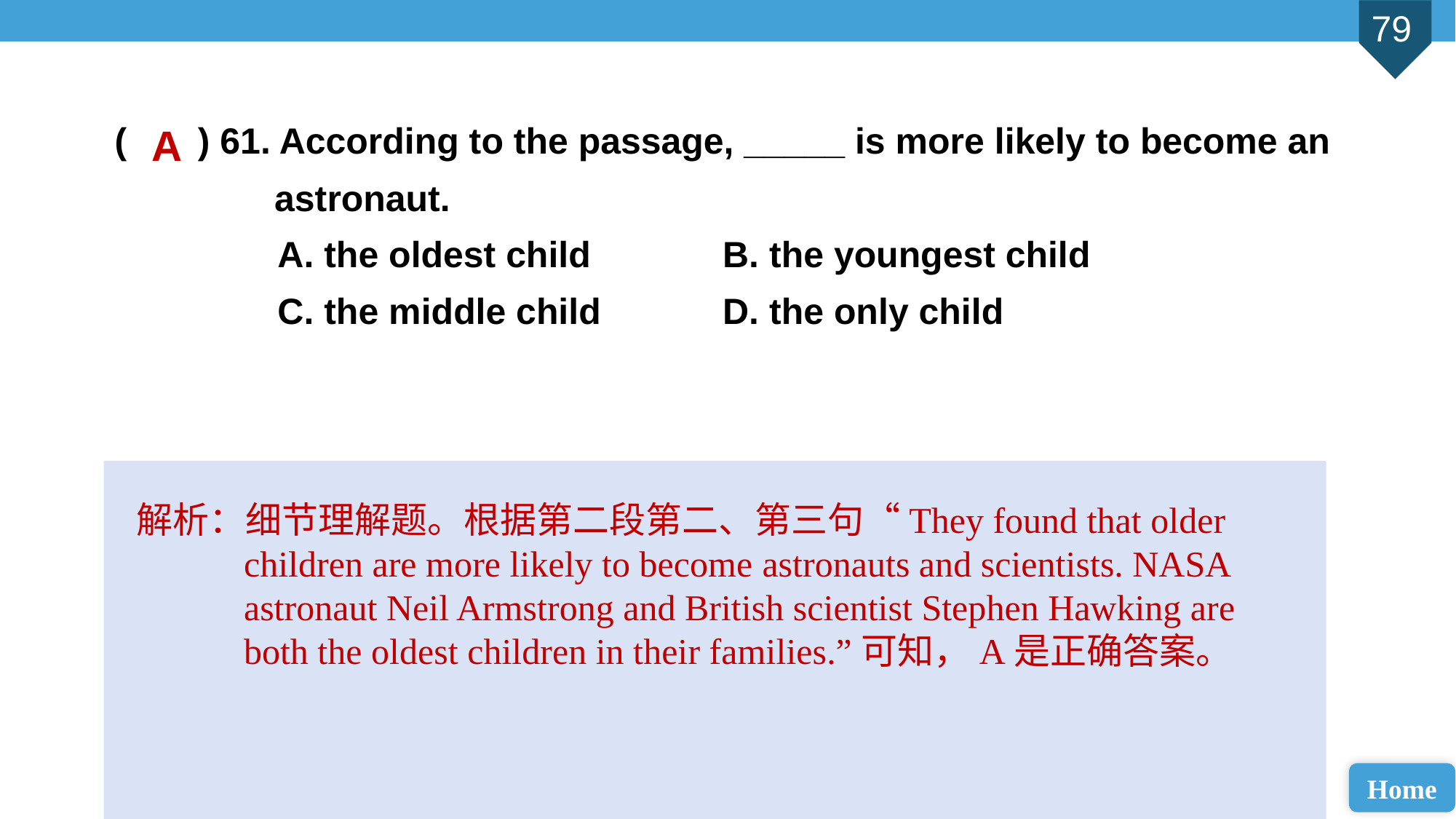

(       ) 61. According to the passage, _____ is more likely to become an 	     astronaut.
                A. the oldest child             B. the youngest child
                C. the middle child            D. the only child
A

解析：细节理解题。根据第二段第二、第三句“They found that older children are more likely to become astronauts and scientists. NASA astronaut Neil Armstrong and British scientist Stephen Hawking are both the oldest children in their families.”可知，A是正确答案。